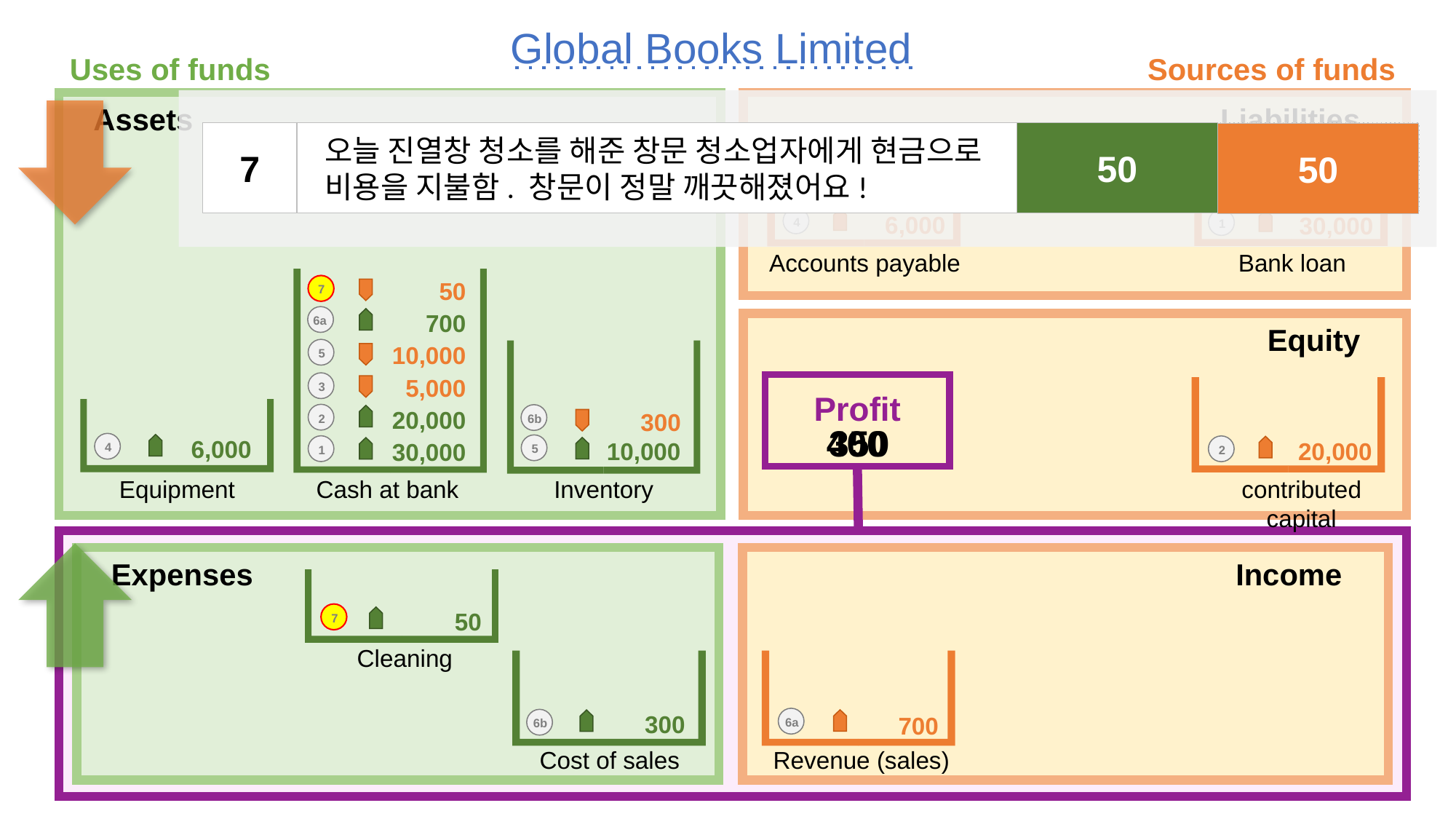

Global Books Limited
Uses of funds
Sources of funds

_Assets
Liabilities_
Equity_
Profit

_Expenses
Income_

50
7
Cleaning
50
Cash
50
오늘 진열창 청소를 해준 창문 청소업자에게 현금으로 비용을 지불함. 창문이 정말 깨끗해졌어요!
50

5,000

3

6,000
30,000

4

1

Accounts payable
Bank loan

50

7

700

6a

10,000

5

5,000

3

20,000
300

2

6b

400
350

6,000
20,000
10,000
30,000

4

5

1

2

Equipment
Cash at bank
Inventory
contributed capital

50

7

Cleaning

300
700

6a

6b

Cost of sales
Revenue (sales)